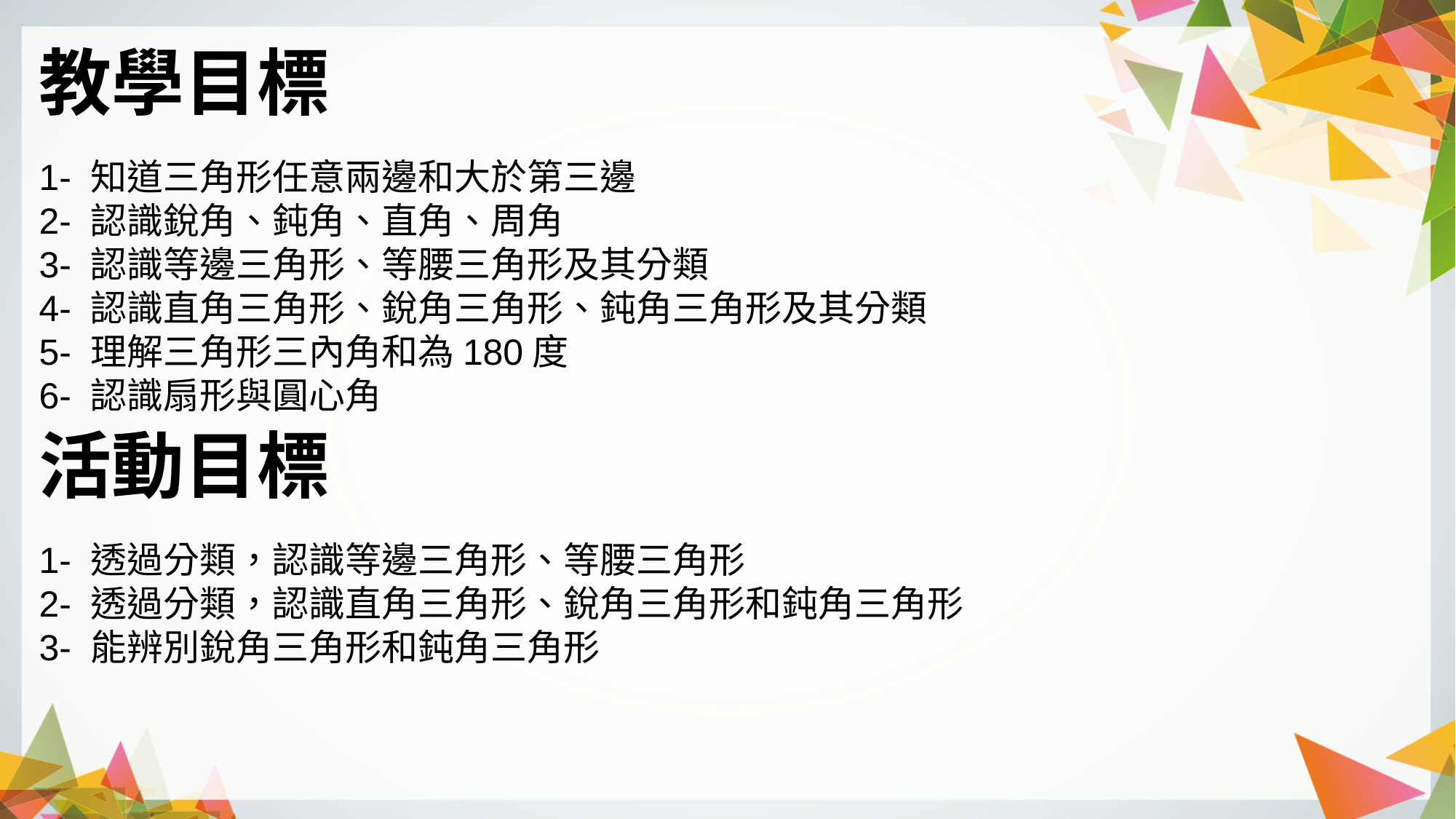

教學目標
1- 知道三角形任意兩邊和大於第三邊
2- 認識銳角、鈍角、直角、周角
3- 認識等邊三角形、等腰三角形及其分類
4- 認識直角三角形、銳角三角形、鈍角三角形及其分類
5- 理解三角形三內角和為180度
6- 認識扇形與圓心角
活動目標
1- 透過分類，認識等邊三角形、等腰三角形
2- 透過分類，認識直角三角形、銳角三角形和鈍角三角形
3- 能辨別銳角三角形和鈍角三角形